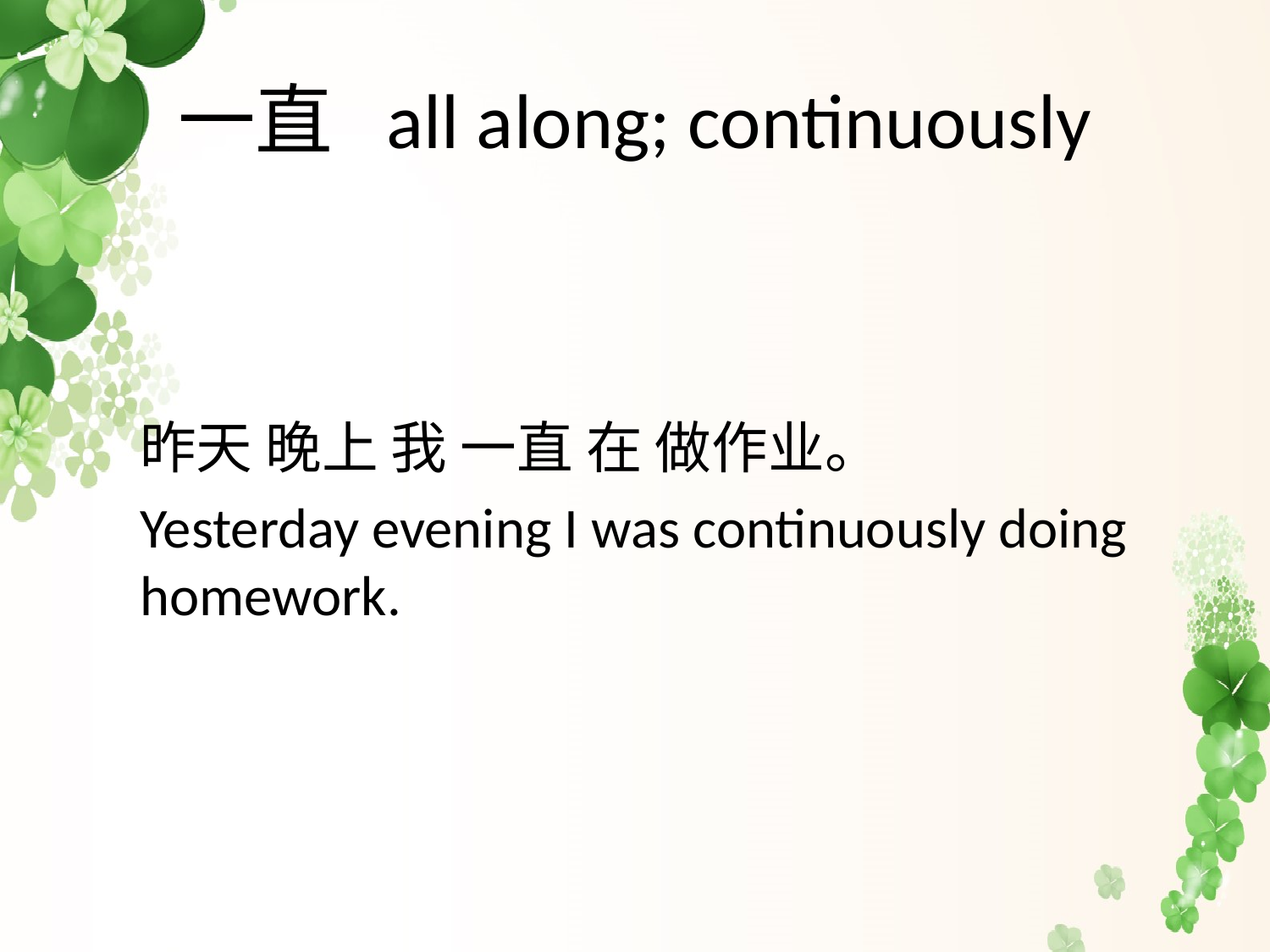

# 一直  all along; continuously
昨天 晚上 我 一直 在 做作业。
Yesterday evening I was continuously doing homework.